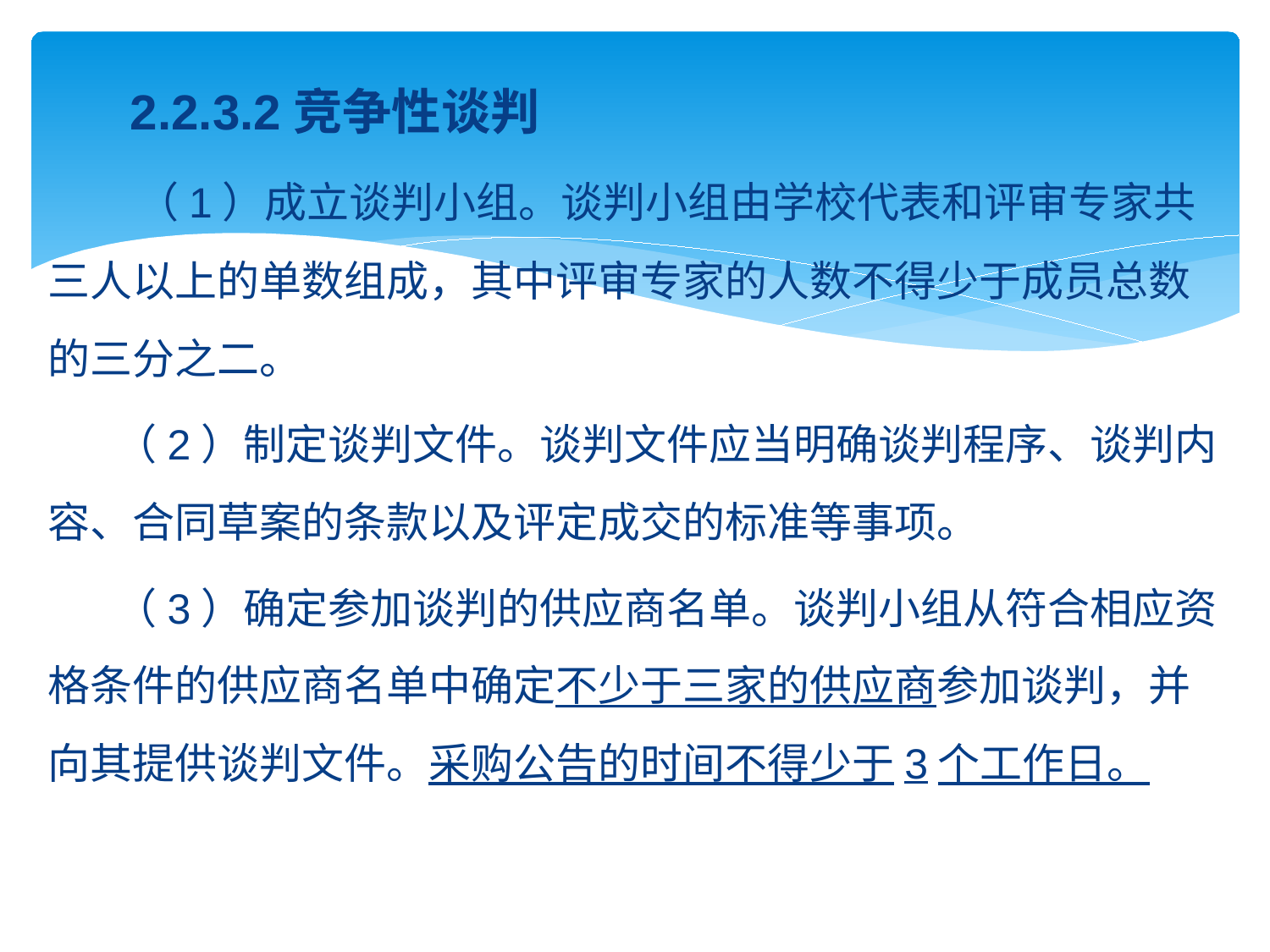

2.2.3.2竞争性谈判
       （1）成立谈判小组。谈判小组由学校代表和评审专家共三人以上的单数组成，其中评审专家的人数不得少于成员总数的三分之二。
      （2）制定谈判文件。谈判文件应当明确谈判程序、谈判内容、合同草案的条款以及评定成交的标准等事项。
      （3）确定参加谈判的供应商名单。谈判小组从符合相应资格条件的供应商名单中确定不少于三家的供应商参加谈判，并向其提供谈判文件。采购公告的时间不得少于3个工作日。